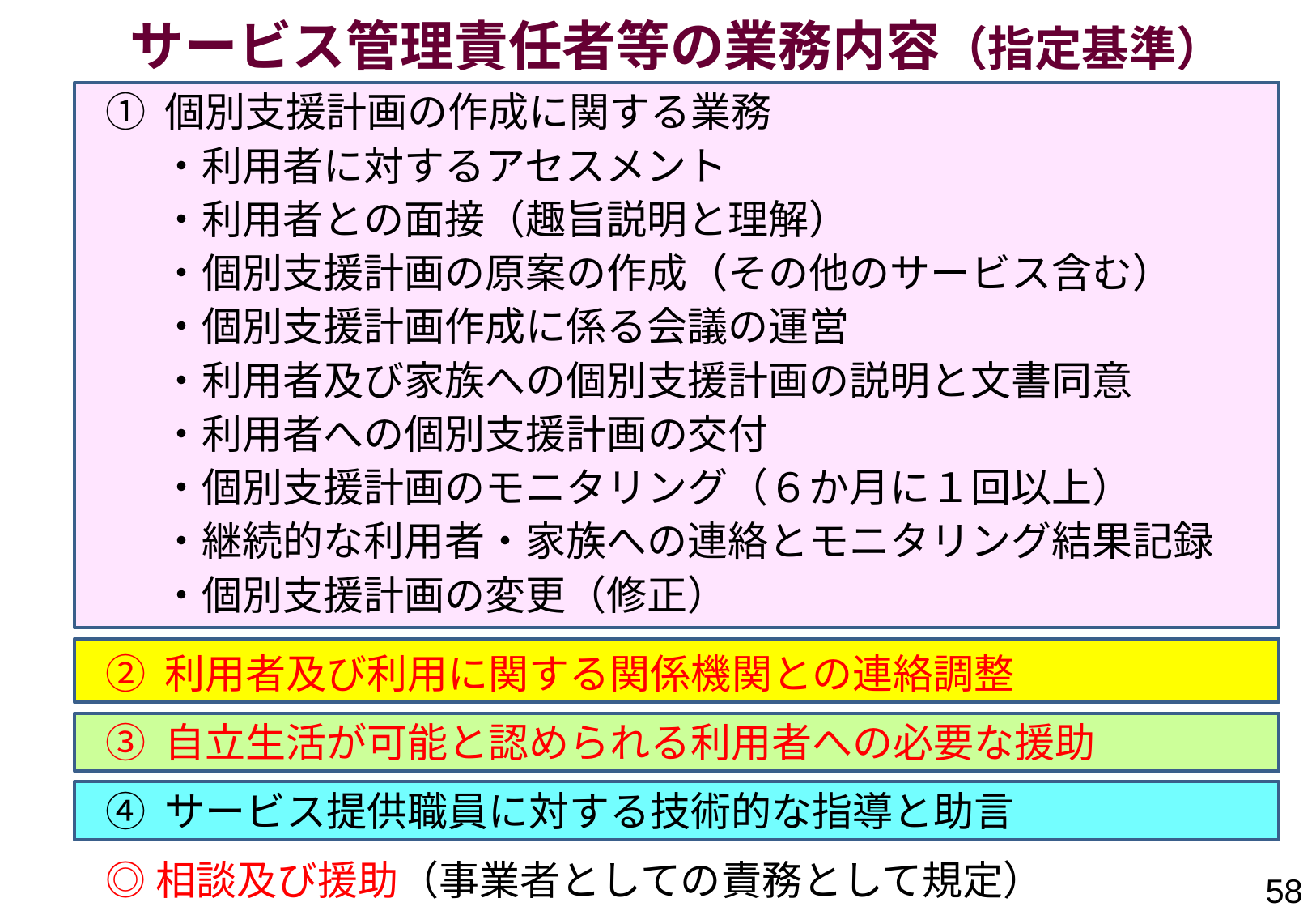

サービス管理責任者等の業務内容（指定基準）
① 個別支援計画の作成に関する業務
・利用者に対するアセスメント
・利用者との面接（趣旨説明と理解）
・個別支援計画の原案の作成（その他のサービス含む）
・個別支援計画作成に係る会議の運営
・利用者及び家族への個別支援計画の説明と文書同意
・利用者への個別支援計画の交付
・個別支援計画のモニタリング（６か月に１回以上）
・継続的な利用者・家族への連絡とモニタリング結果記録
・個別支援計画の変更（修正）
② 利用者及び利用に関する関係機関との連絡調整
③ 自立生活が可能と認められる利用者への必要な援助
④ サービス提供職員に対する技術的な指導と助言
◎相談及び援助（事業者としての責務として規定）

58